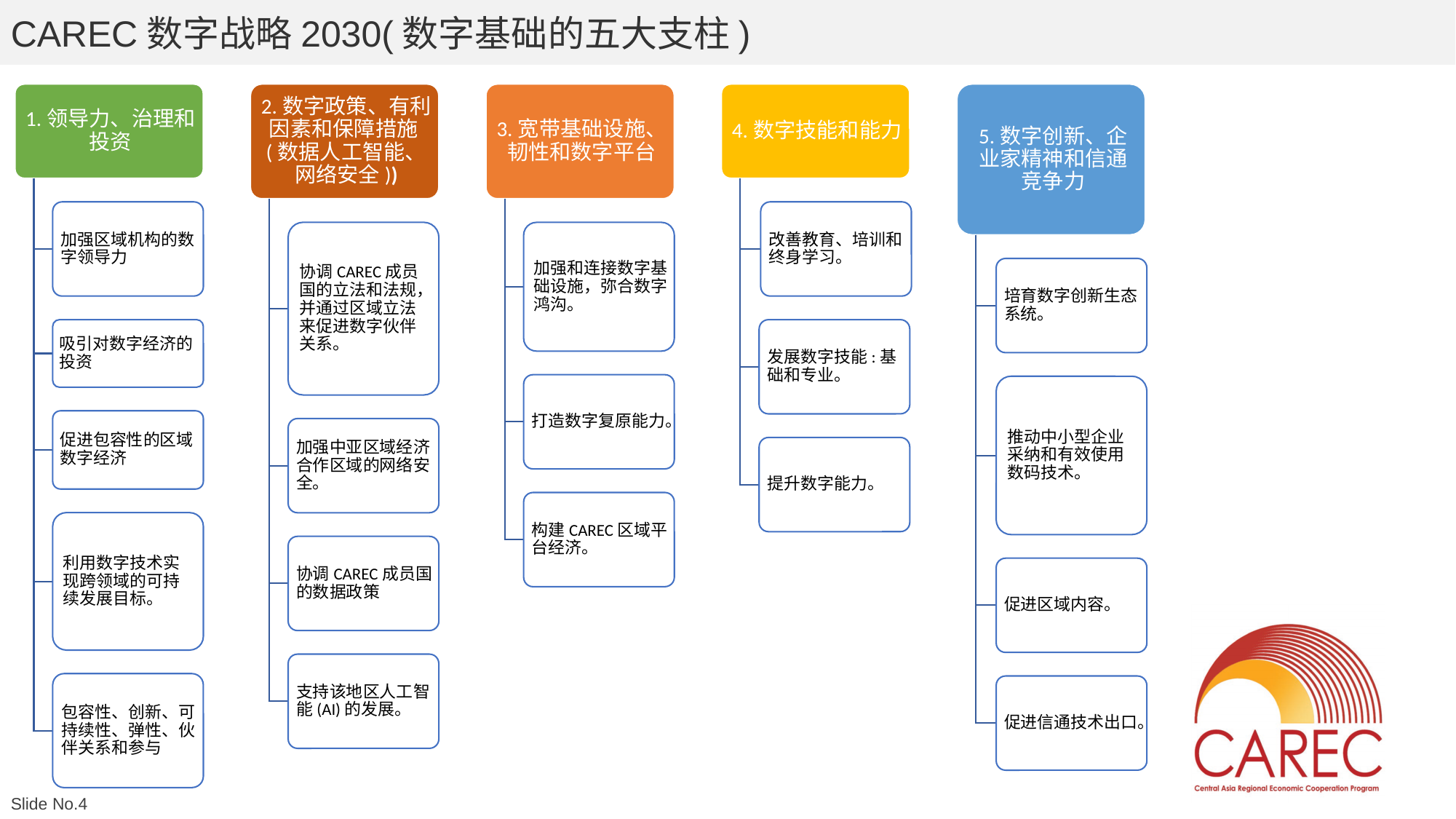

CAREC数字战略2030(数字基础的五大支柱)
1.领导力、治理和投资
加强区域机构的数字领导力
吸引对数字经济的投资
促进包容性的区域数字经济
利用数字技术实现跨领域的可持续发展目标。
包容性、创新、可持续性、弹性、伙伴关系和参与
2.数字政策、有利因素和保障措施(数据人工智能、网络安全))
协调CAREC成员国的立法和法规，并通过区域立法来促进数字伙伴关系。
加强中亚区域经济合作区域的网络安全。
协调CAREC成员国的数据政策
支持该地区人工智能(AI)的发展。
3.宽带基础设施、韧性和数字平台
加强和连接数字基础设施，弥合数字鸿沟。
打造数字复原能力。
构建CAREC区域平台经济。
4.数字技能和能力
改善教育、培训和终身学习。
发展数字技能:基础和专业。
提升数字能力。
5.数字创新、企业家精神和信通竞争力
培育数字创新生态系统。
推动中小型企业采纳和有效使用数码技术。
促进区域内容。
促进信通技术出口。
Slide No.4